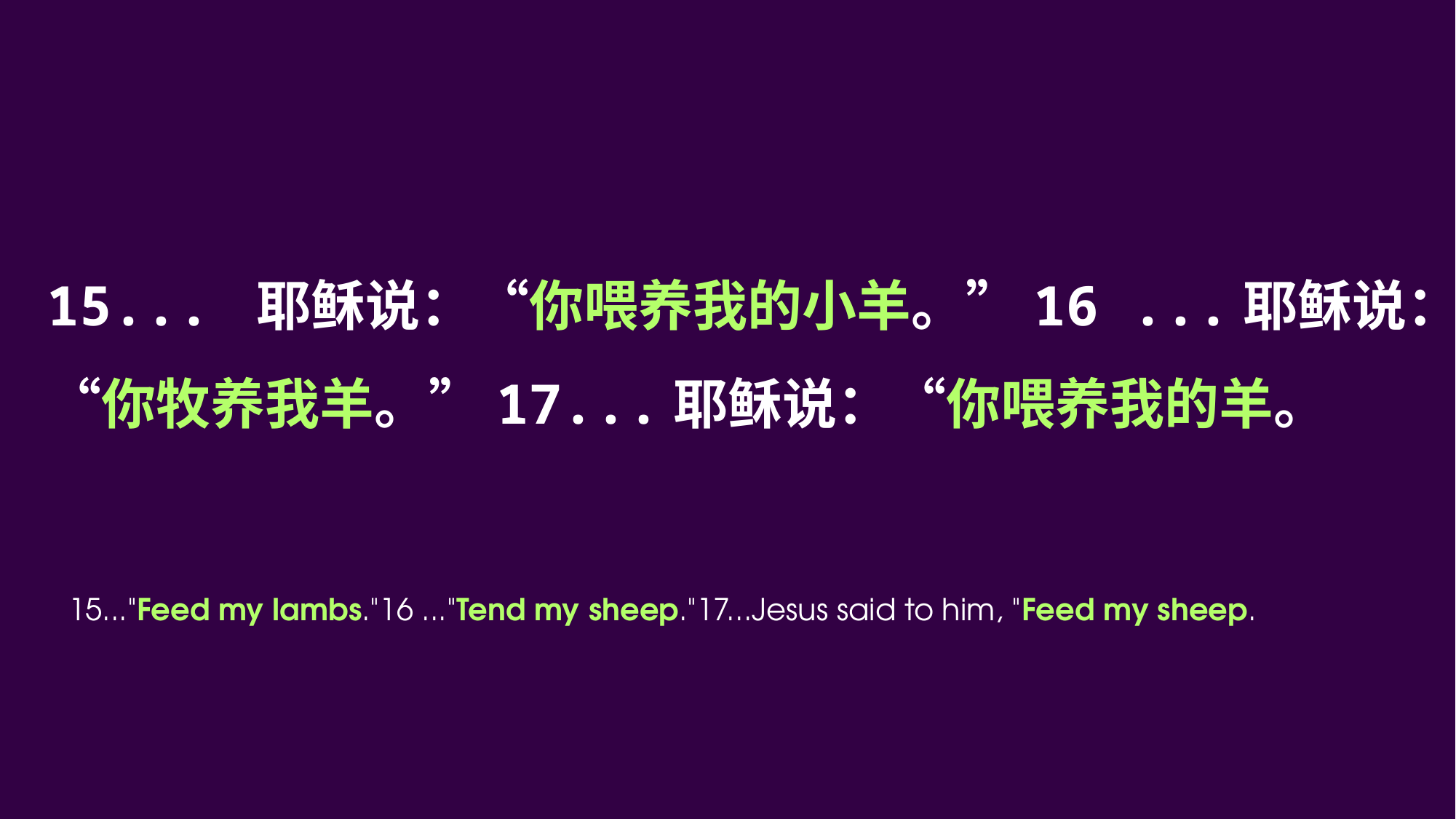

15... 耶稣说：“你喂养我的小羊。”16 ...耶稣说：“你牧养我羊。”17...耶稣说：“你喂养我的羊。
15..."Feed my lambs."16 ..."Tend my sheep."17...Jesus said to him, "Feed my sheep.